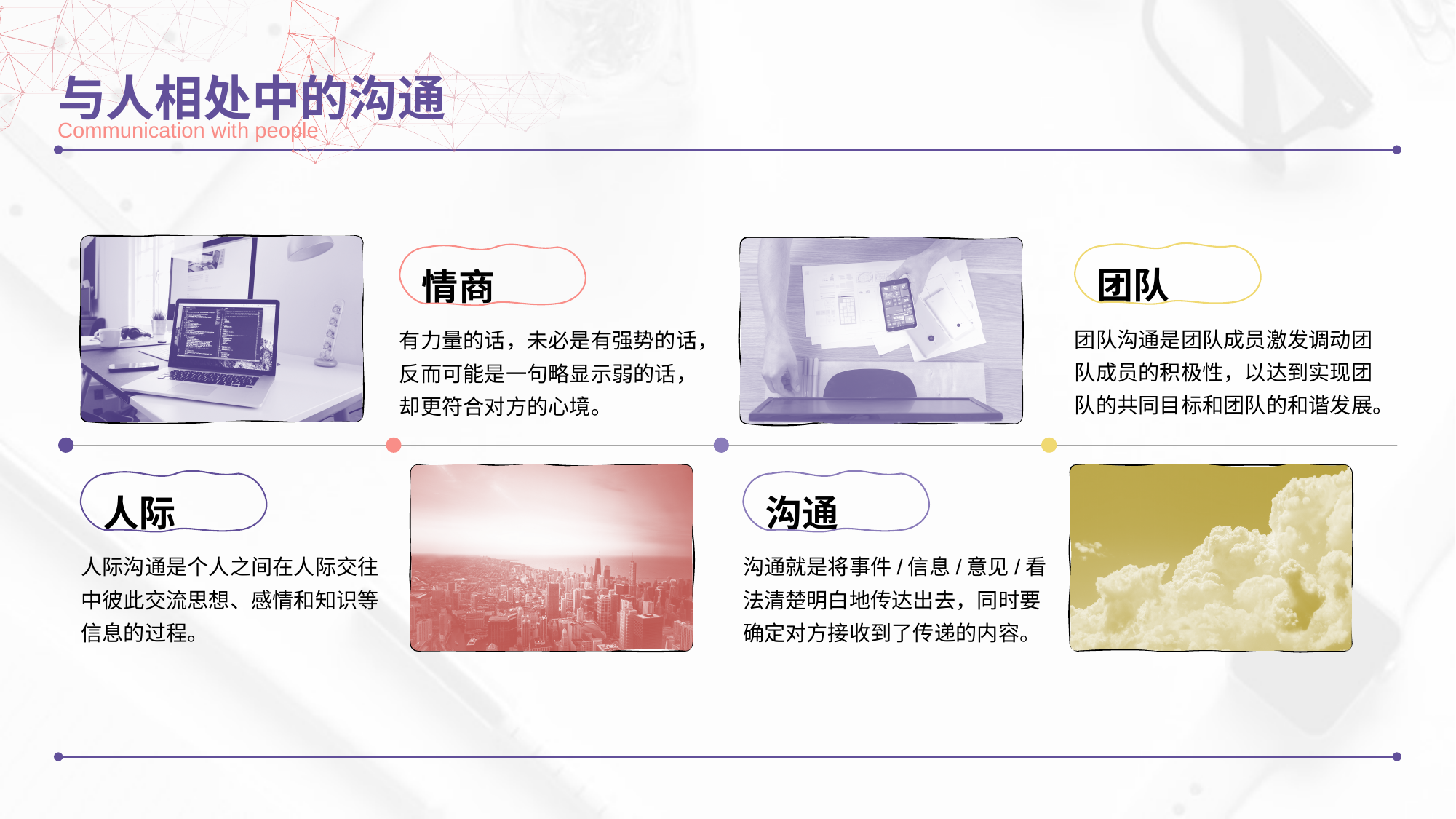

与人相处中的沟通
Communication with people

团队

情商

团队沟通是团队成员激发调动团队成员的积极性，以达到实现团队的共同目标和团队的和谐发展。
有力量的话，未必是有强势的话，反而可能是一句略显示弱的话，却更符合对方的心境。

人际
沟通

沟通就是将事件/信息/意见/看法清楚明白地传达出去，同时要确定对方接收到了传递的内容。
人际沟通是个人之间在人际交往中彼此交流思想、感情和知识等信息的过程。